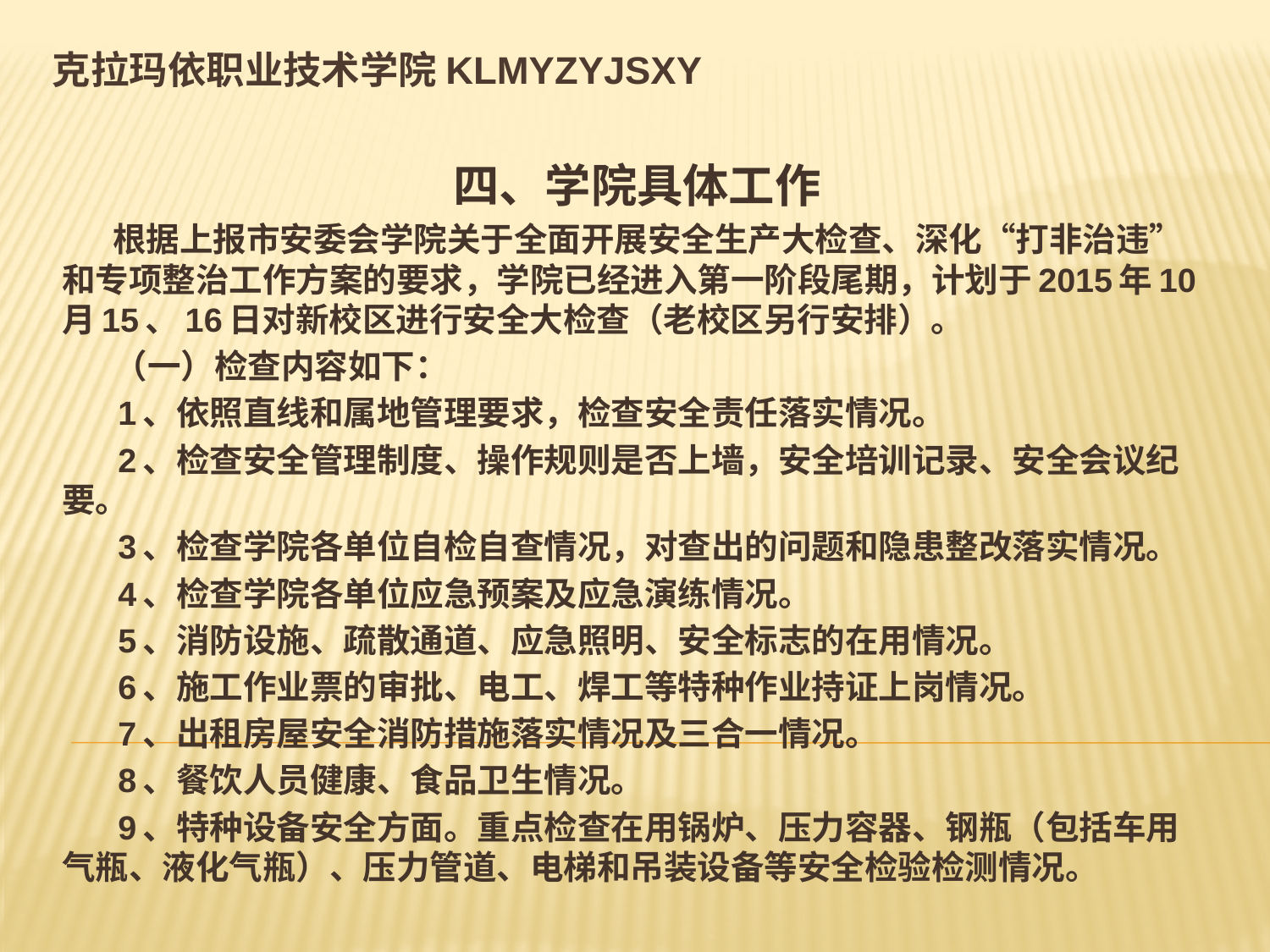

# 克拉玛依职业技术学院klmyzyjsxy
四、学院具体工作
      根据上报市安委会学院关于全面开展安全生产大检查、深化“打非治违”和专项整治工作方案的要求，学院已经进入第一阶段尾期，计划于2015年10月15、16日对新校区进行安全大检查（老校区另行安排）。
      （一）检查内容如下：
      1、依照直线和属地管理要求，检查安全责任落实情况。
      2、检查安全管理制度、操作规则是否上墙，安全培训记录、安全会议纪要。
      3、检查学院各单位自检自查情况，对查出的问题和隐患整改落实情况。
      4、检查学院各单位应急预案及应急演练情况。
      5、消防设施、疏散通道、应急照明、安全标志的在用情况。
      6、施工作业票的审批、电工、焊工等特种作业持证上岗情况。
      7、出租房屋安全消防措施落实情况及三合一情况。
      8、餐饮人员健康、食品卫生情况。
      9、特种设备安全方面。重点检查在用锅炉、压力容器、钢瓶（包括车用气瓶、液化气瓶）、压力管道、电梯和吊装设备等安全检验检测情况。